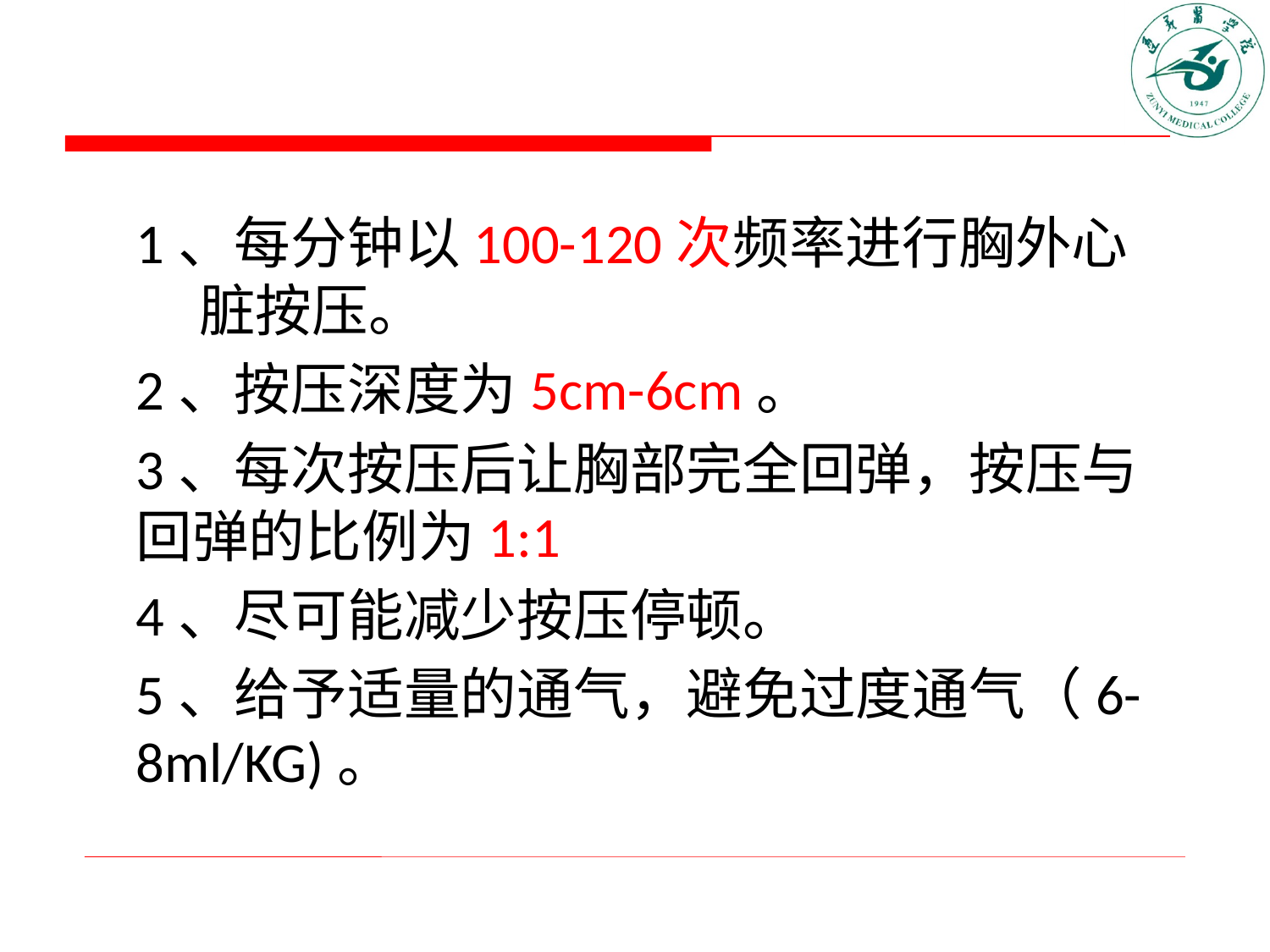

#
1、每分钟以100-120次频率进行胸外心       脏按压。
2、按压深度为5cm-6cm。
3、每次按压后让胸部完全回弹，按压与回弹的比例为1:1
4、尽可能减少按压停顿。
5、给予适量的通气，避免过度通气（6-8ml/KG)。

9